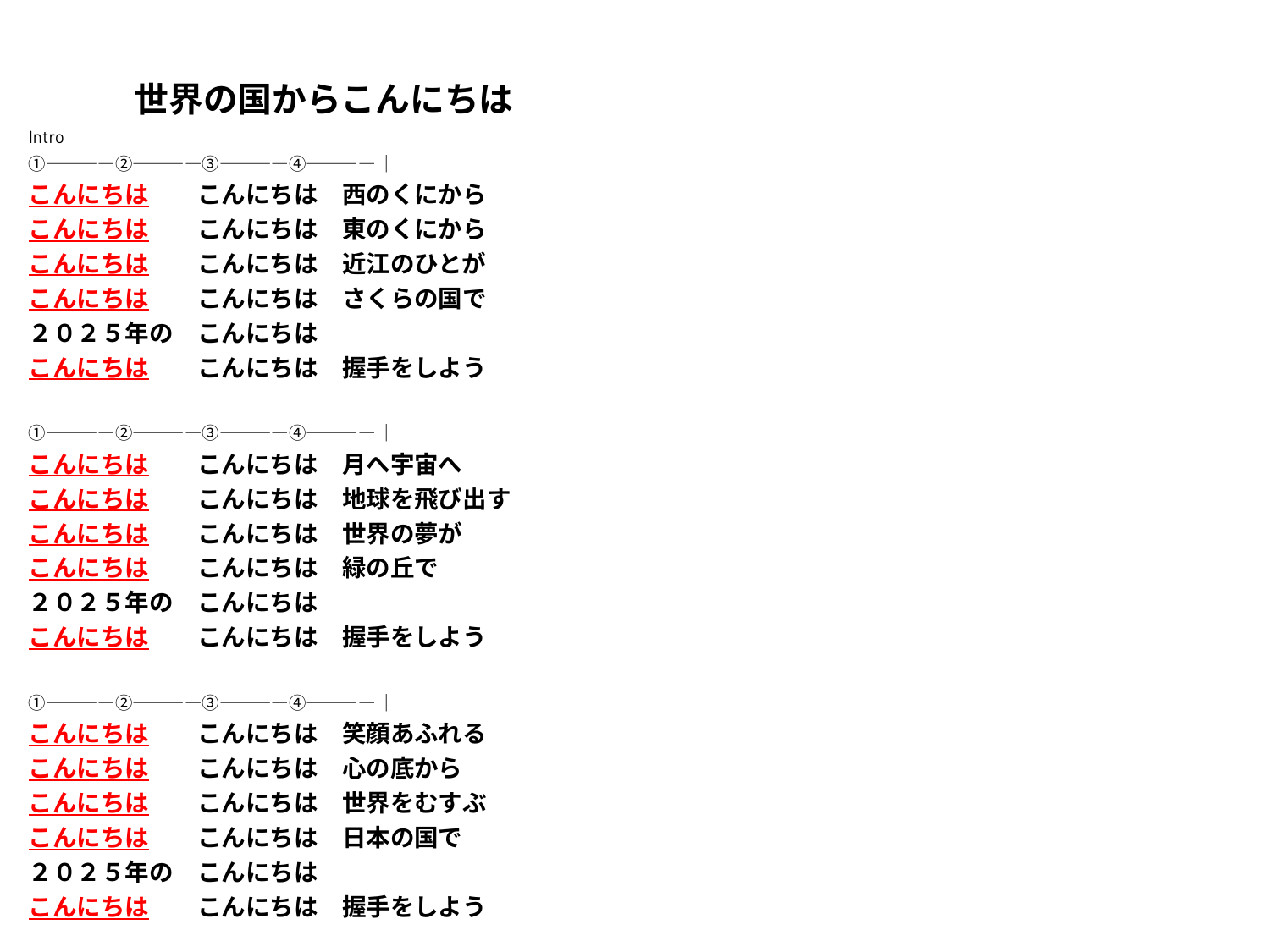

世界の国からこんにちは
Intro
①――――②――――③――――④――――｜
こんにちは　　こんにちは　西のくにから
こんにちは　　こんにちは　東のくにから
こんにちは　　こんにちは　近江のひとが
こんにちは　　こんにちは　さくらの国で
２０２５年の　こんにちは
こんにちは　　こんにちは　握手をしよう

①――――②――――③――――④――――｜
こんにちは　　こんにちは　月へ宇宙へ
こんにちは　　こんにちは　地球を飛び出す
こんにちは　　こんにちは　世界の夢が
こんにちは　　こんにちは　緑の丘で
２０２５年の　こんにちは
こんにちは　　こんにちは　握手をしよう

①――――②――――③――――④――――｜
こんにちは　　こんにちは　笑顔あふれる
こんにちは　　こんにちは　心の底から
こんにちは　　こんにちは　世界をむすぶ
こんにちは　　こんにちは　日本の国で
２０２５年の　こんにちは
こんにちは　　こんにちは　握手をしよう